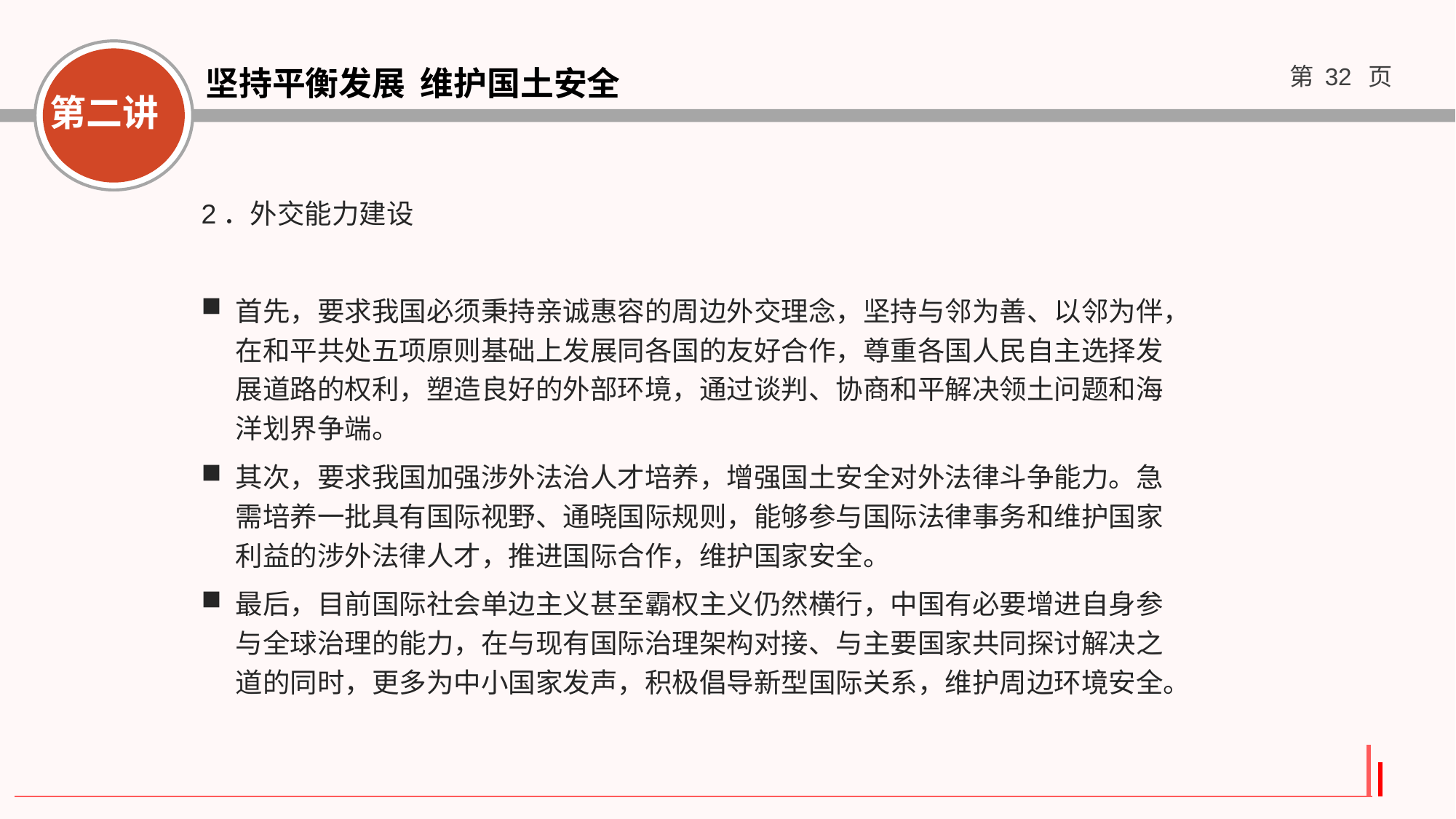

2．外交能力建设

首先，要求我国必须秉持亲诚惠容的周边外交理念，坚持与邻为善、以邻为伴，在和平共处五项原则基础上发展同各国的友好合作，尊重各国人民自主选择发展道路的权利，塑造良好的外部环境，通过谈判、协商和平解决领土问题和海洋划界争端。
其次，要求我国加强涉外法治人才培养，增强国土安全对外法律斗争能力。急需培养一批具有国际视野、通晓国际规则，能够参与国际法律事务和维护国家利益的涉外法律人才，推进国际合作，维护国家安全。
最后，目前国际社会单边主义甚至霸权主义仍然横行，中国有必要增进自身参与全球治理的能力，在与现有国际治理架构对接、与主要国家共同探讨解决之道的同时，更多为中小国家发声，积极倡导新型国际关系，维护周边环境安全。